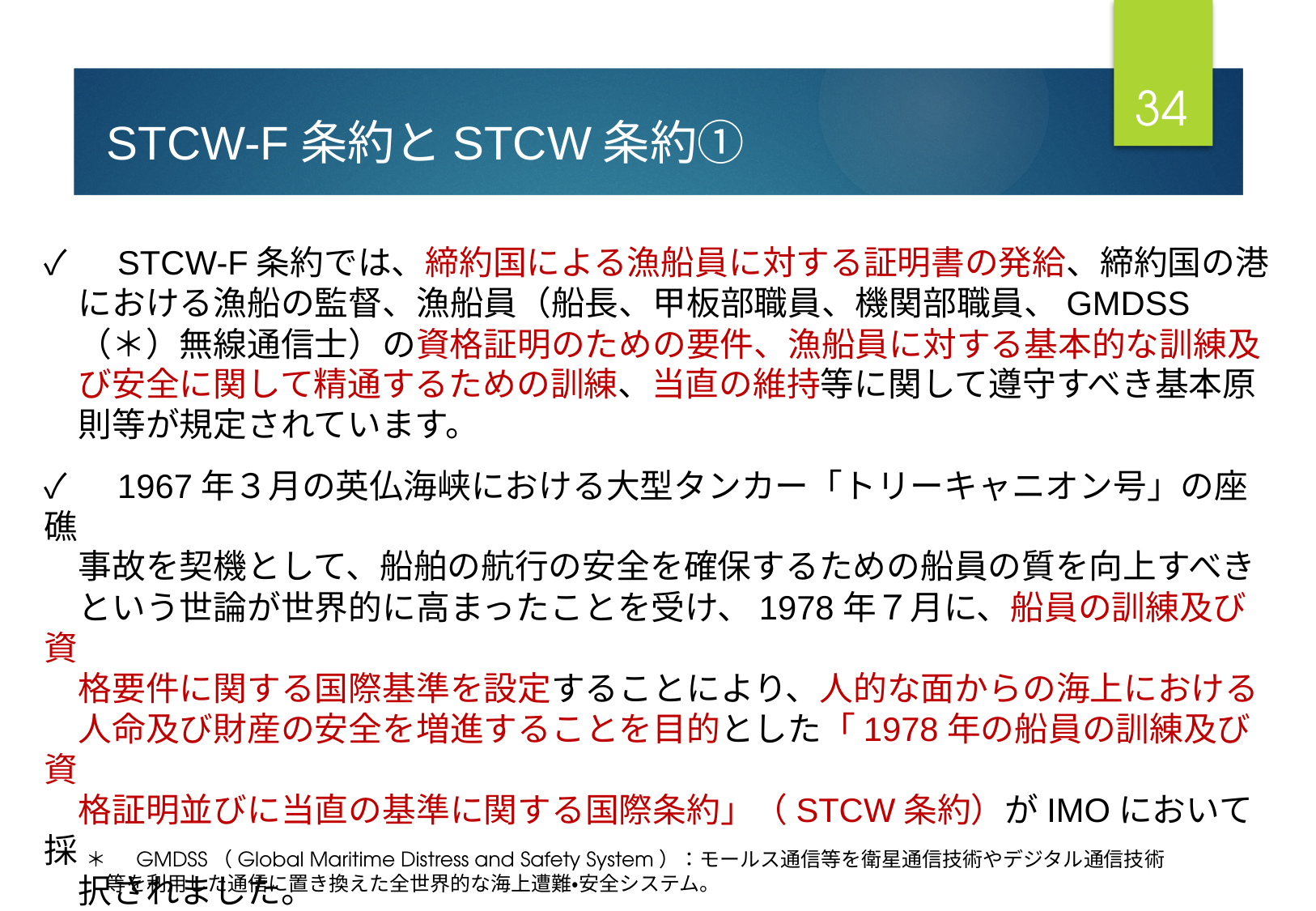

34
STCW-F条約とSTCW条約①

✓　STCW-F条約では、締約国による漁船員に対する証明書の発給、締約国の港
　における漁船の監督、漁船員（船長、甲板部職員、機関部職員、GMDSS
　（＊）無線通信士）の資格証明のための要件、漁船員に対する基本的な訓練及
　び安全に関して精通するための訓練、当直の維持等に関して遵守すべき基本原
　則等が規定されています。

✓　1967年３月の英仏海峡における大型タンカー「トリーキャニオン号」の座礁
　事故を契機として、船舶の航行の安全を確保するための船員の質を向上すべき
　という世論が世界的に高まったことを受け、1978年７月に、船員の訓練及び資
　格要件に関する国際基準を設定することにより、人的な面からの海上における
　人命及び財産の安全を増進することを目的とした「1978年の船員の訓練及び資
　格証明並びに当直の基準に関する国際条約」（STCW条約）がIMOにおいて採
　択されました。
✓　STCW条約は1984年４月に発効し、2025年11月現在、167カ国が批准して
　います。（日本は1982年に批准）
# Ⅰ.●●
＊　 GMDSS（Global Maritime Distress and Safety System）：モールス通信等を衛星通信技術やデジタル通信技術
　等を利用した通信に置き換えた全世界的な海上遭難・安全システム。